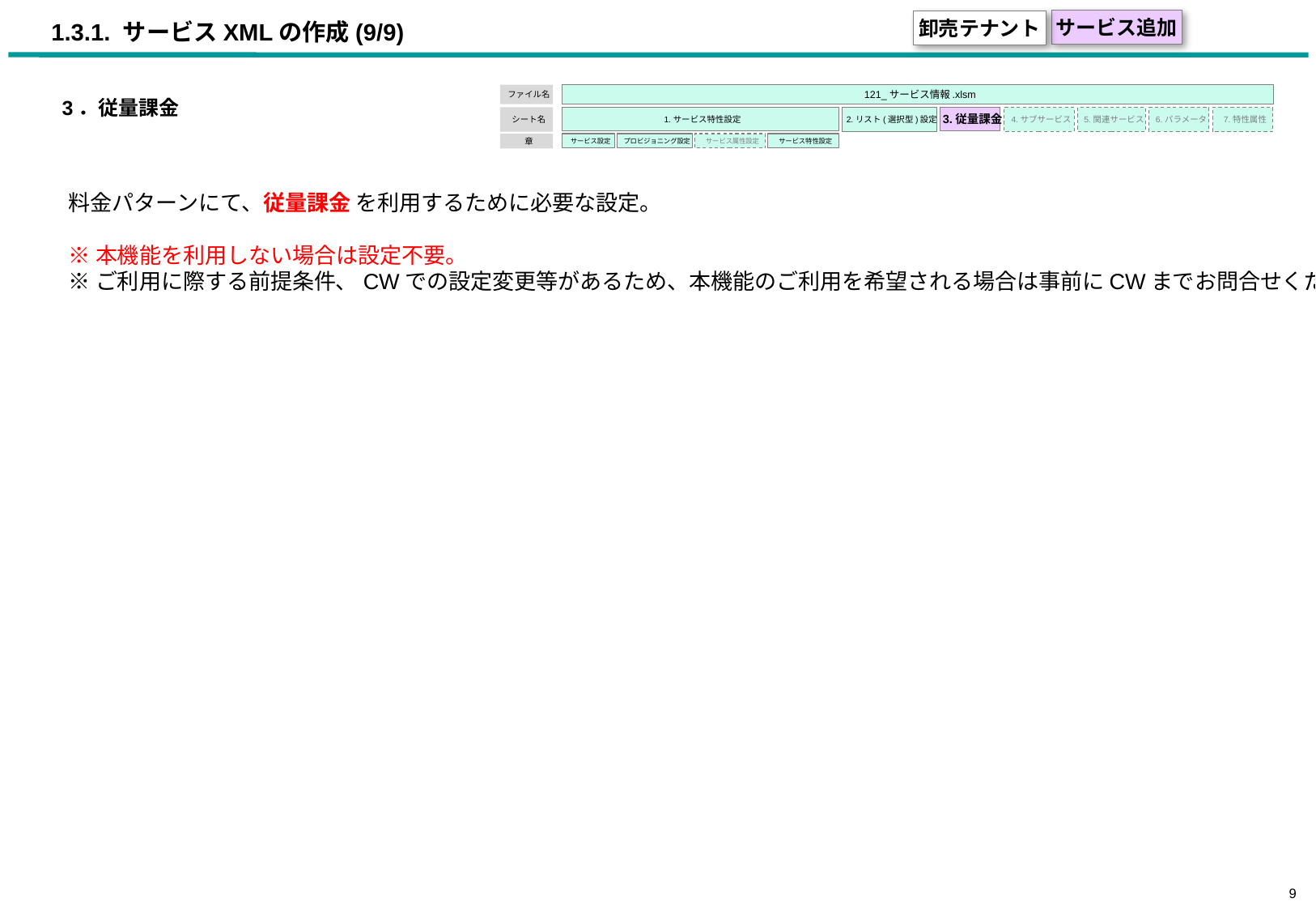

# 1.3.1. サービスXMLの作成(9/9)
サービス追加
卸売テナント
3．従量課金
ファイル名
121_サービス情報.xlsm
4.サブサービス
シート名
1.サービス特性設定
7.特性属性
2.リスト(選択型)設定
3.従量課金
5.関連サービス
6.パラメータ
章
サービス設定
プロビジョニング設定
サービス属性設定
サービス特性設定
料金パターンにて、従量課金 を利用するために必要な設定。

※本機能を利用しない場合は設定不要。
※ご利用に際する前提条件、CWでの設定変更等があるため、本機能のご利用を希望される場合は事前にCWまでお問合せください。
9